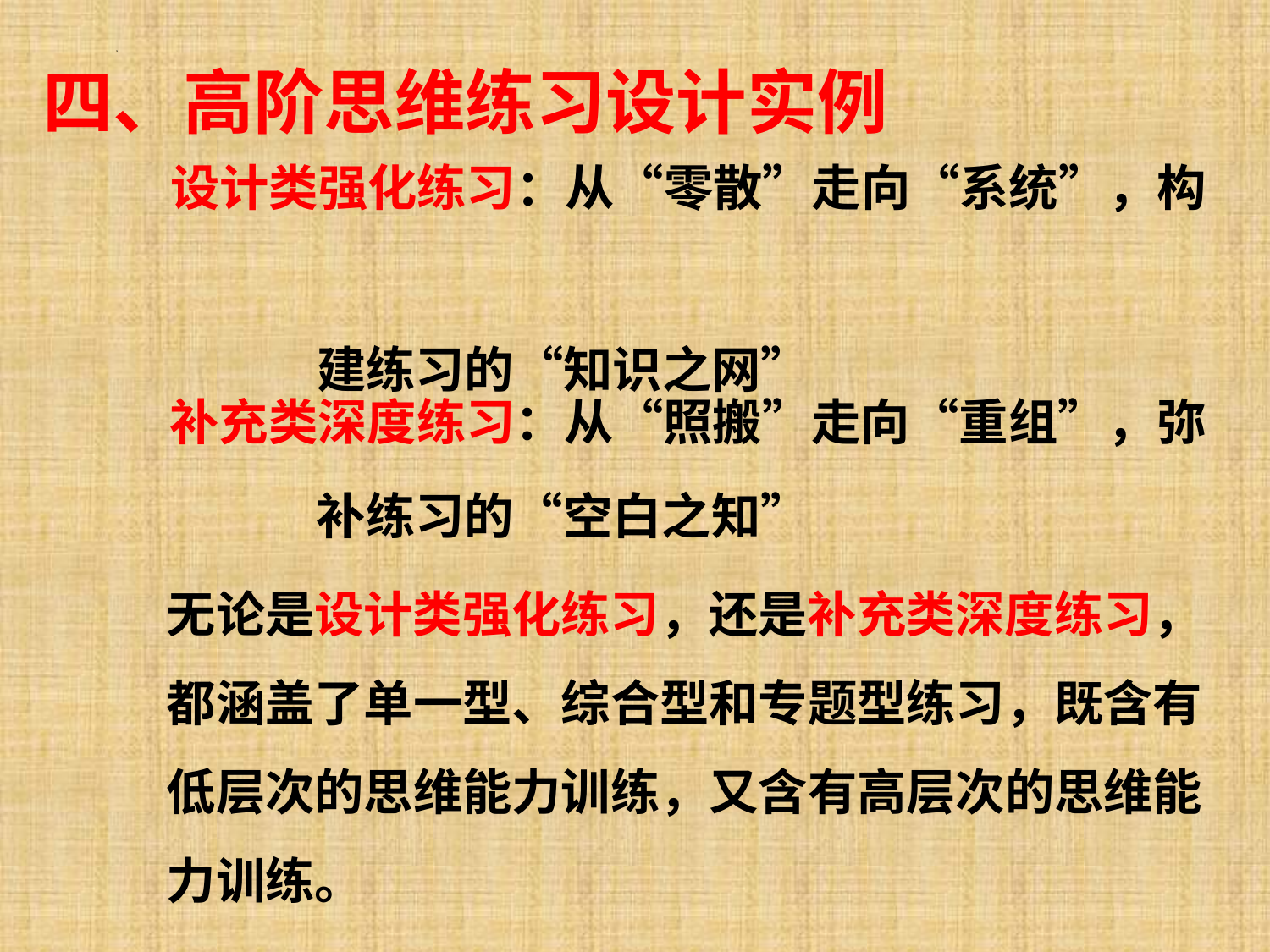

四、高阶思维练习设计实例
设计类强化练习：从“零散”走向“系统”，构
            建练习的“知识之网”
补充类深度练习：从“照搬”走向“重组”，弥
            补练习的“空白之知”
无论是设计类强化练习，还是补充类深度练习，都涵盖了单一型、综合型和专题型练习，既含有低层次的思维能力训练，又含有高层次的思维能力训练。